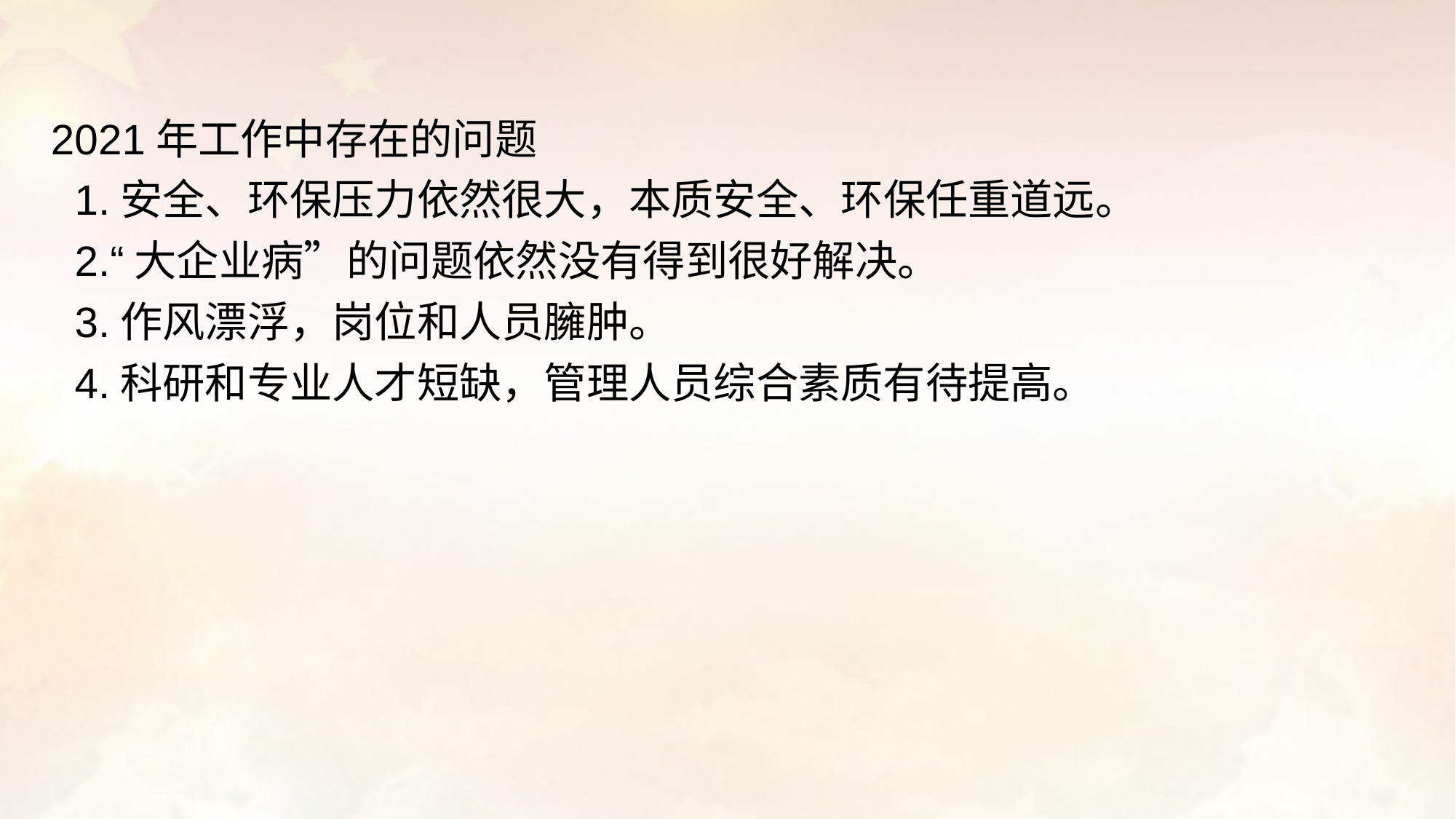

2021年工作中存在的问题
   1.安全、环保压力依然很大，本质安全、环保任重道远。
   2.“大企业病”的问题依然没有得到很好解决。
   3.作风漂浮，岗位和人员臃肿。
   4.科研和专业人才短缺，管理人员综合素质有待提高。